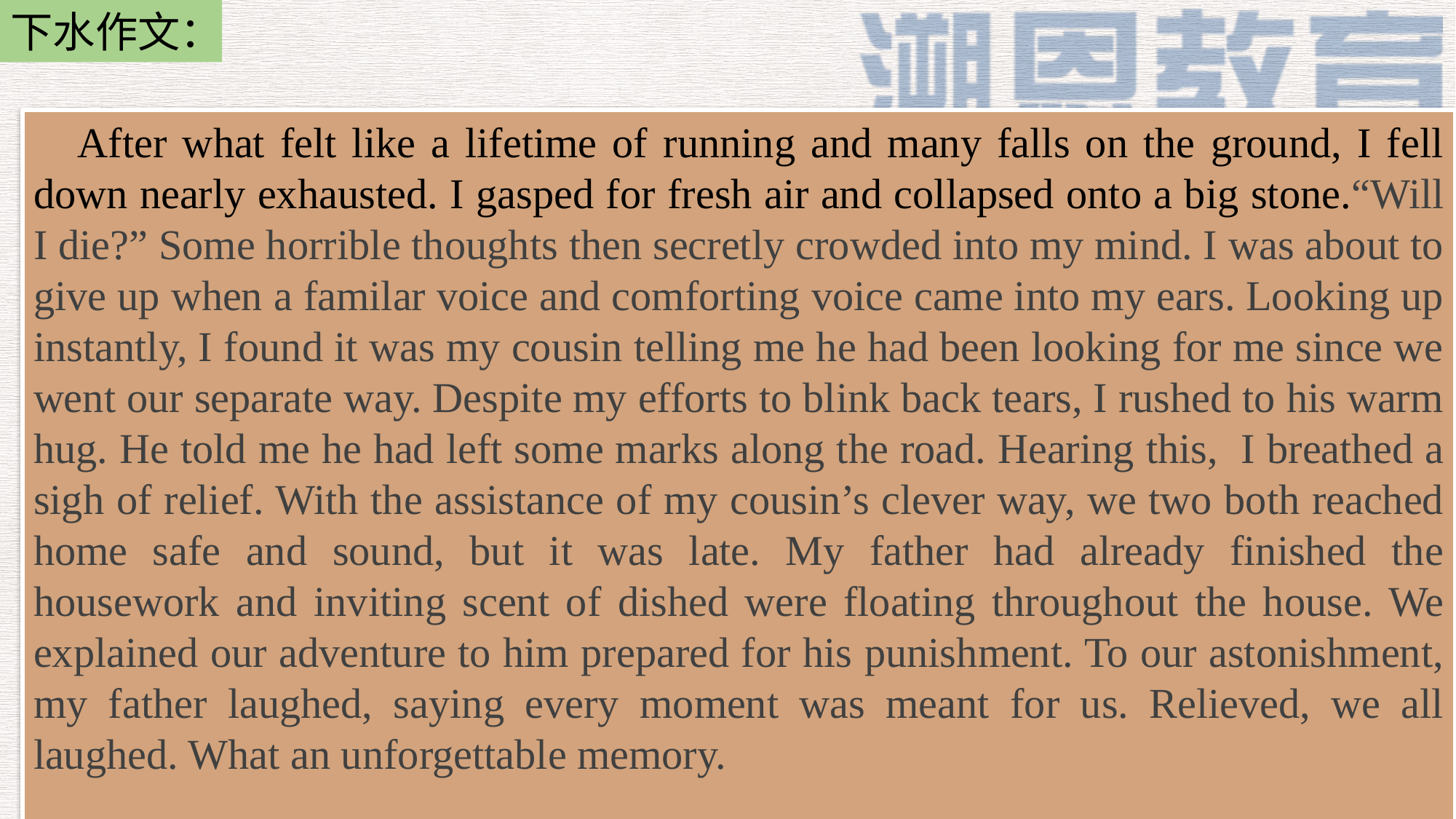

下水作文：
    After what felt like a lifetime of running and many falls on the ground, I fell down nearly exhausted. I gasped for fresh air and collapsed onto a big stone.“Will I die?” Some horrible thoughts then secretly crowded into my mind. I was about to give up when a familar voice and comforting voice came into my ears. Looking up instantly, I found it was my cousin telling me he had been looking for me since we went our separate way. Despite my efforts to blink back tears, I rushed to his warm hug. He told me he had left some marks along the road. Hearing this,  I breathed a sigh of relief. With the assistance of my cousin’s clever way, we two both reached home safe and sound, but it was late. My father had already finished the housework and inviting scent of dished were floating throughout the house. We explained our adventure to him prepared for his punishment. To our astonishment, my father laughed, saying every moment was meant for us. Relieved, we all laughed. What an unforgettable memory.